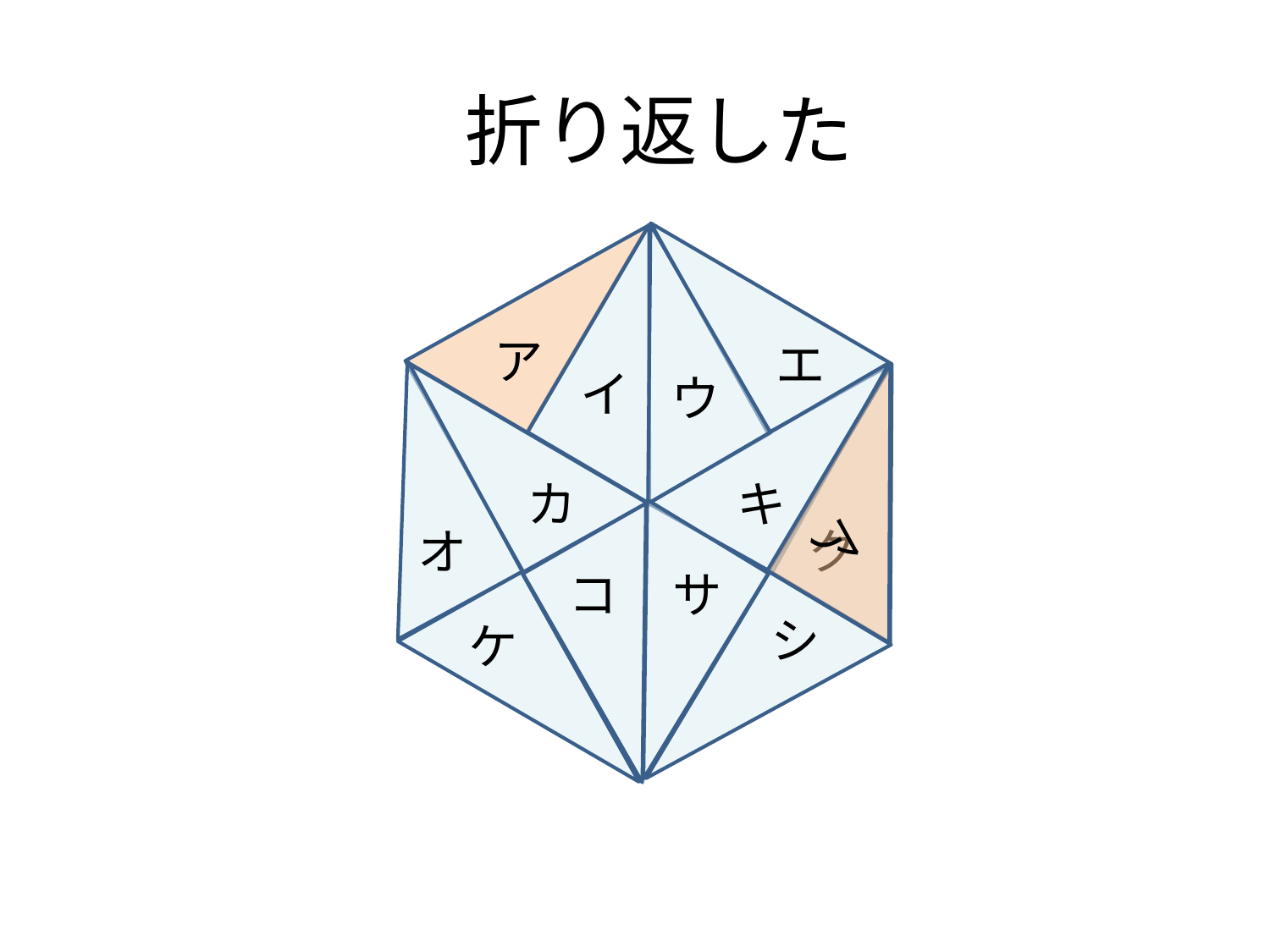

折り返した

ア

エ
イ
ウ

ア

キ
カ
オ
ク

コ
サ

シ
ケ